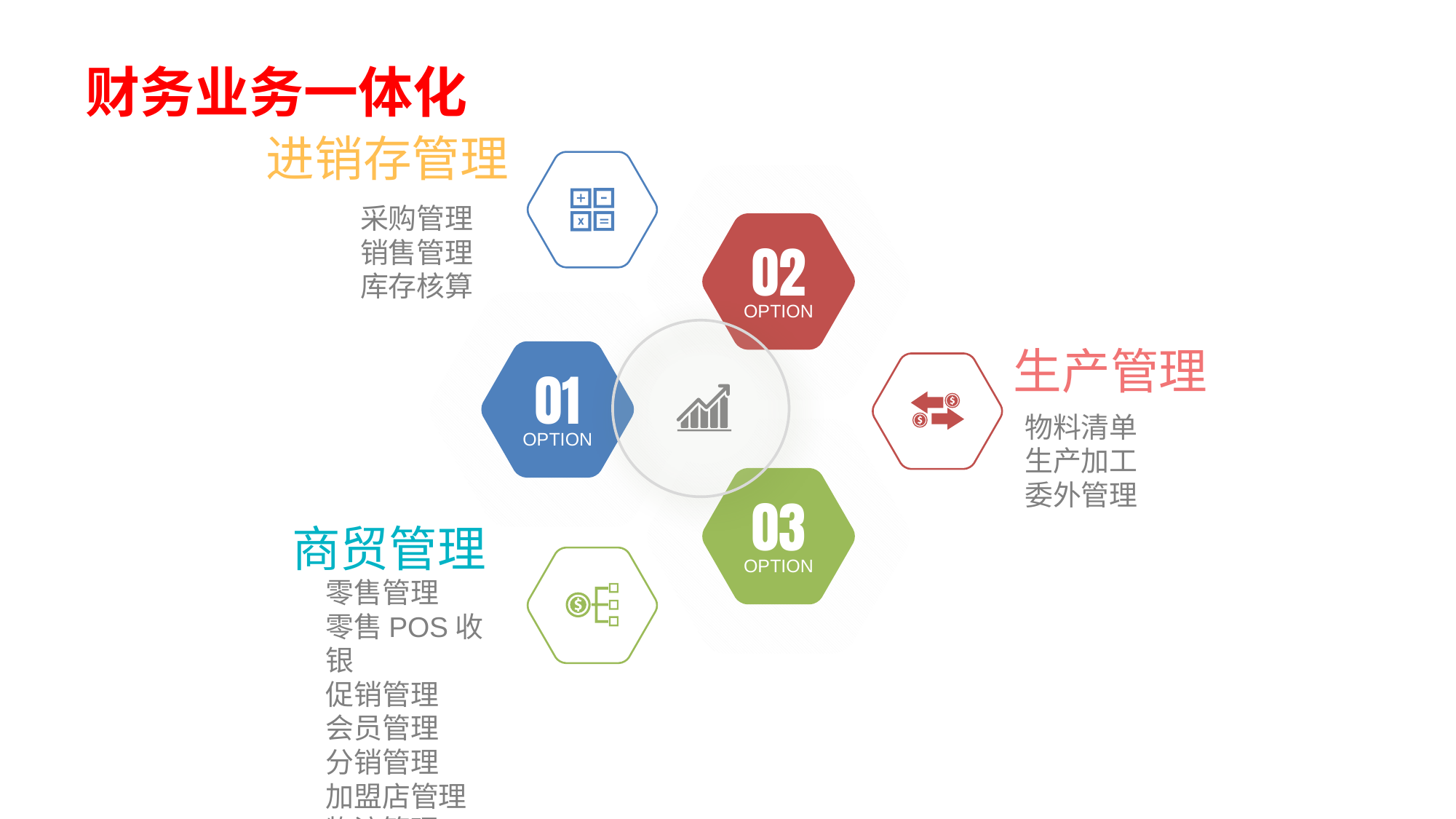

财务业务一体化
进销存管理
采购管理
销售管理
库存核算

02
OPTION

生产管理
物料清单
生产加工
委外管理

01
OPTION

03
OPTION
商贸管理
零售管理
零售POS收银
促销管理
会员管理
分销管理
加盟店管理
物流管理